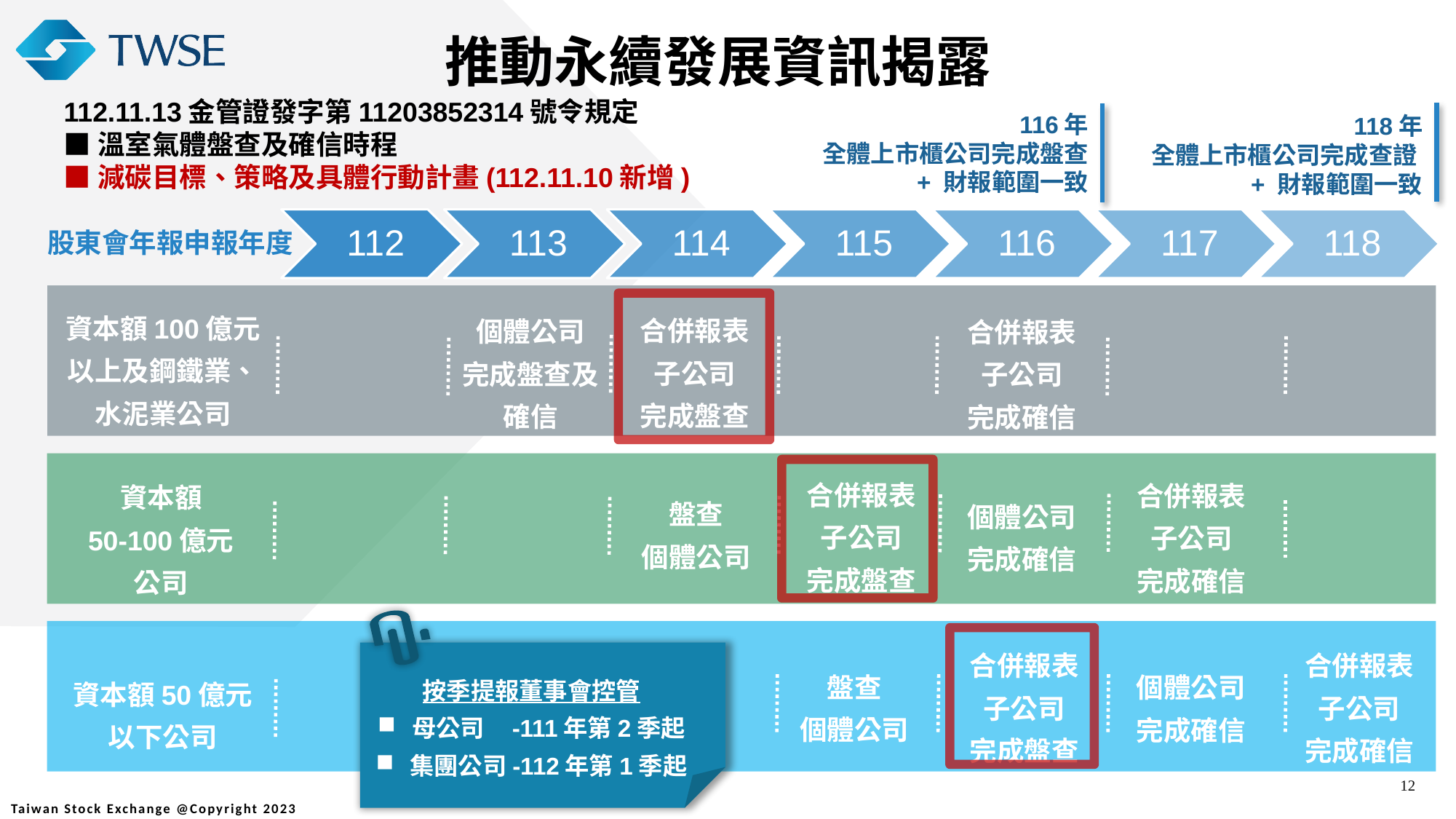

推動永續發展資訊揭露
112.11.13金管證發字第11203852314號令規定
■溫室氣體盤查及確信時程
■減碳目標、策略及具體行動計畫(112.11.10新增)

116年
全體上市櫃公司完成盤查
+ 財報範圍一致
118年
全體上市櫃公司完成查證
+ 財報範圍一致
112
113
114
115
116
117
118
股東會年報申報年度

資本額100億元以上及鋼鐵業、水泥業公司
合併報表
子公司
完成盤查
個體公司
完成盤查及確信
合併報表
子公司
完成確信
資本額
50-100億元
公司

資本額50億元
以下公司

合併報表
子公司
完成盤查
合併報表
子公司
完成確信
盤查
個體公司
個體公司
完成確信

合併報表
子公司
完成盤查
合併報表
子公司
完成確信
盤查
個體公司
個體公司
完成確信
按季提報董事會控管
母公司    -111年第2季起
集團公司-112年第1季起
12